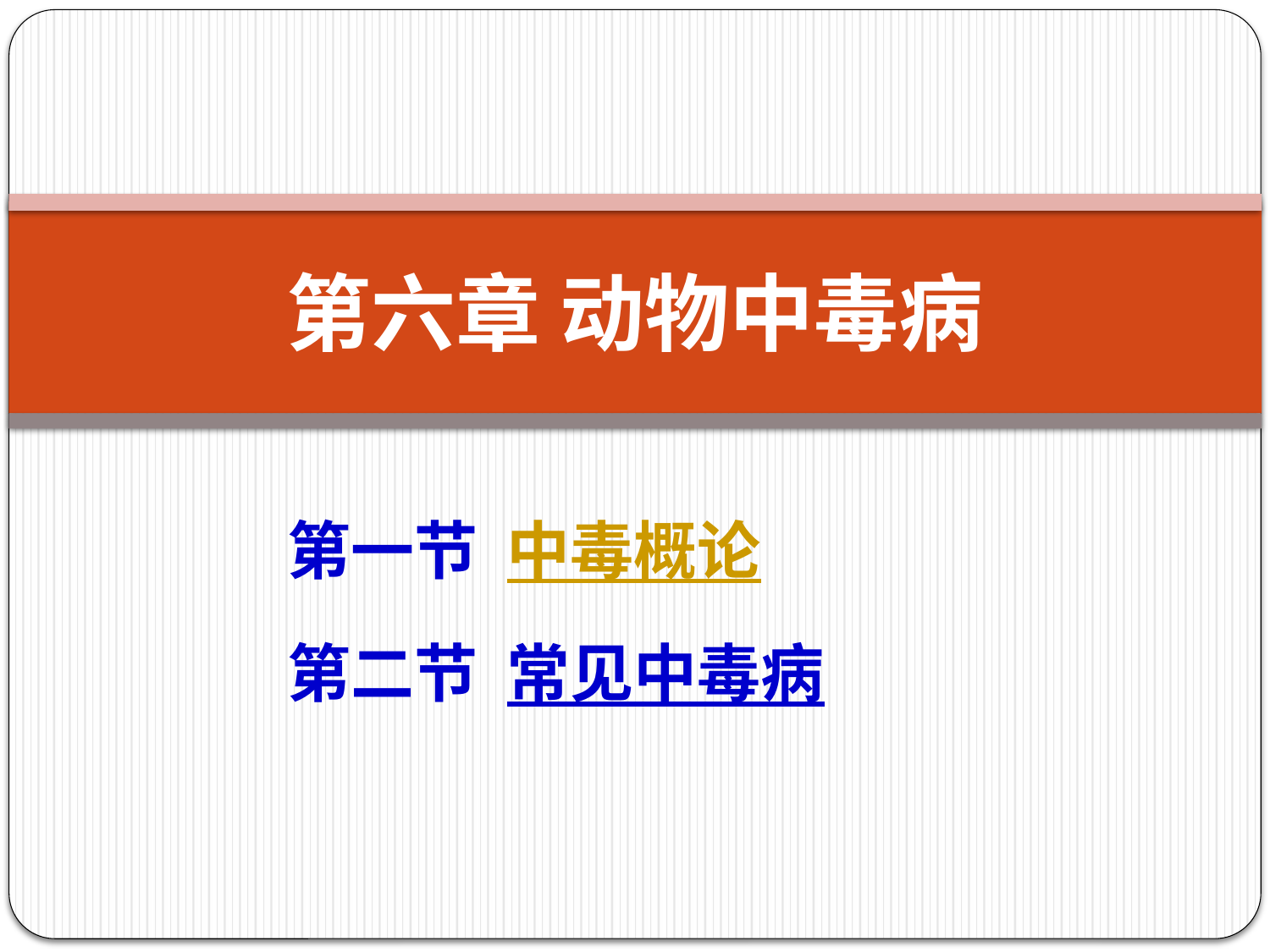

# 第六章 动物中毒病
第一节  中毒概论
第二节  常见中毒病